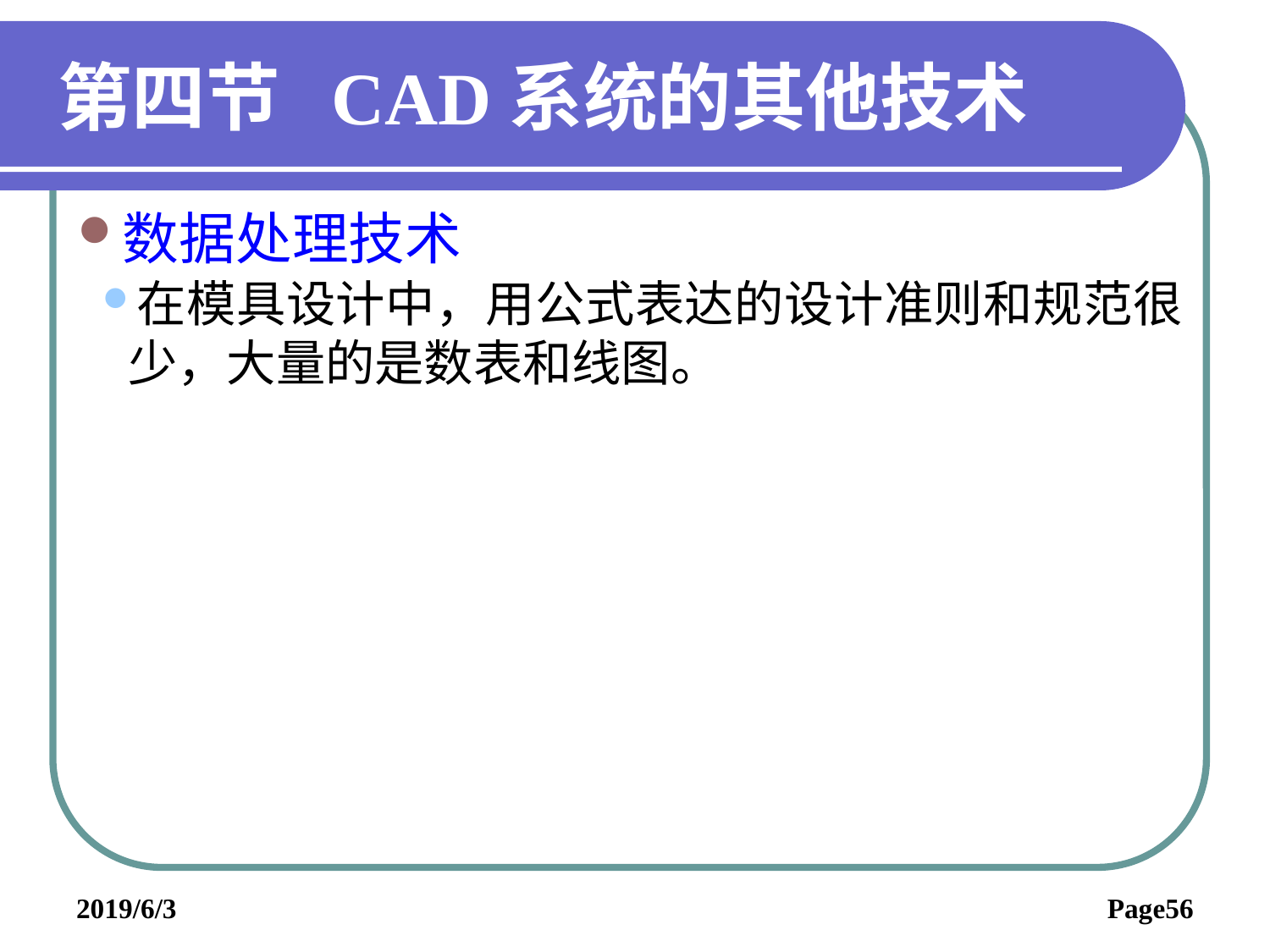

# 第四节  CAD系统的其他技术
数据处理技术
在模具设计中，用公式表达的设计准则和规范很少，大量的是数表和线图。
2019/6/3
Page56